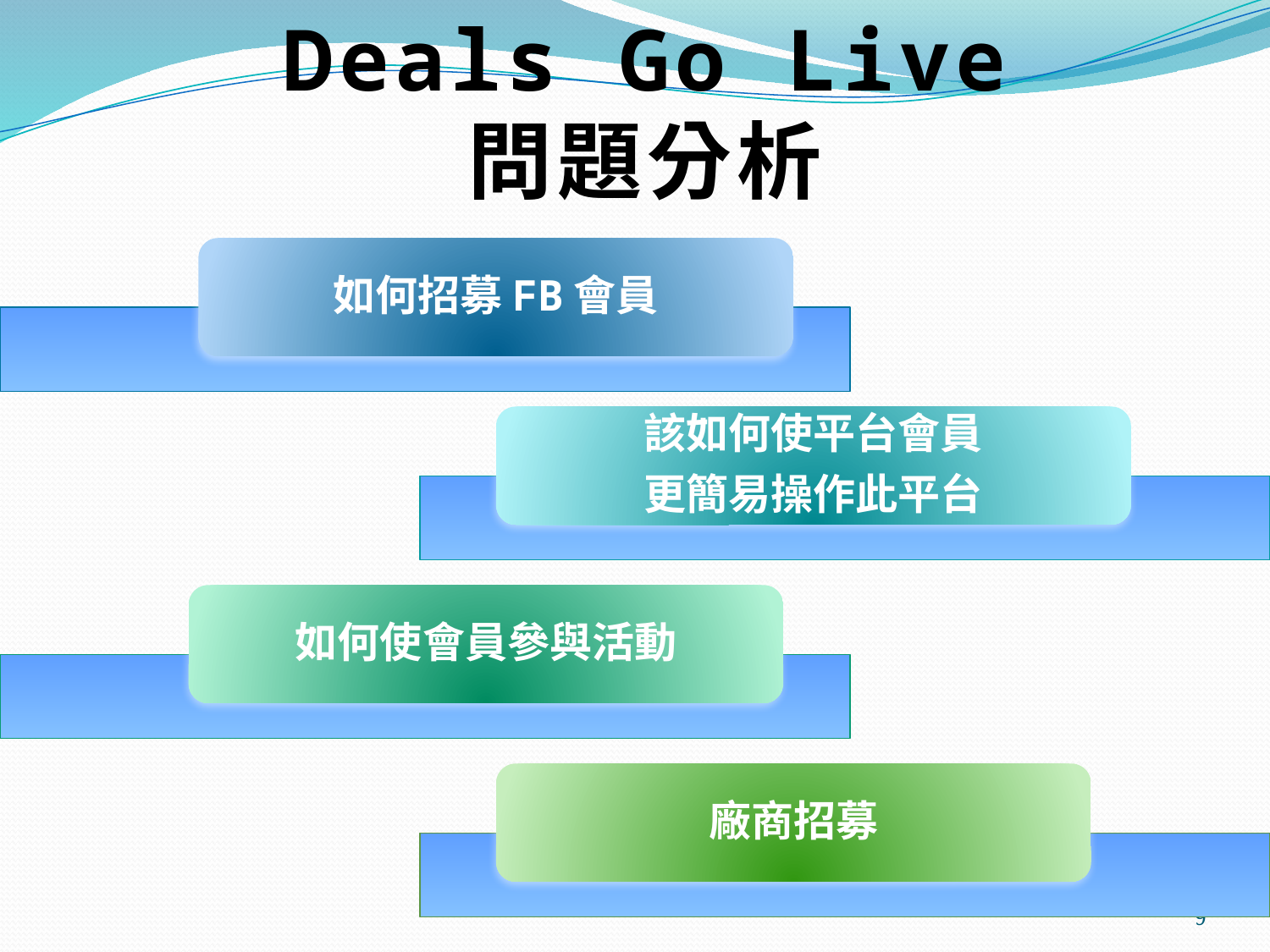

Deals Go Live
問題分析

如何招募FB會員

該如何使平台會員
更簡易操作此平台

如何使會員參與活動

廠商招募

9